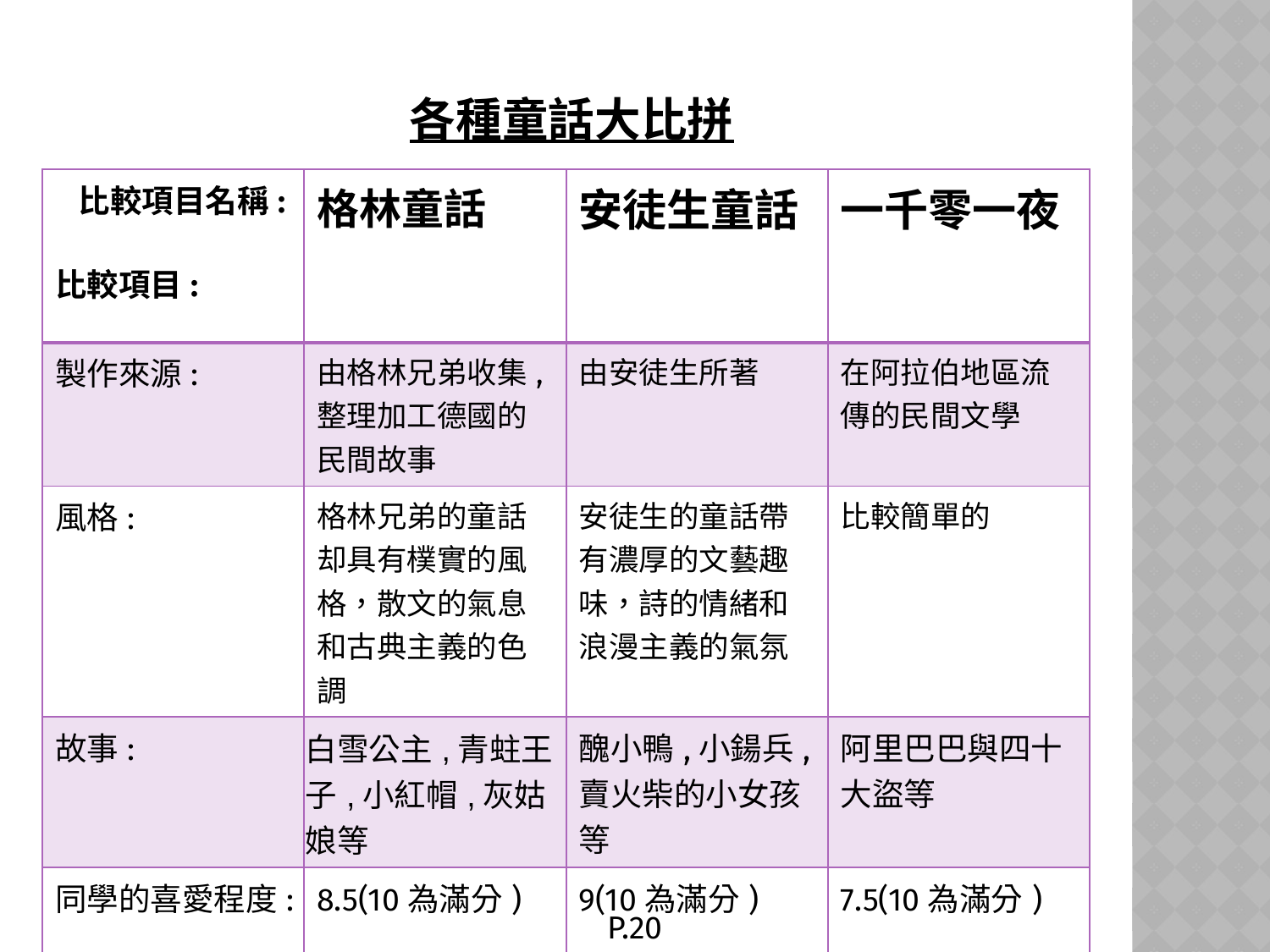

# 各種童話大比拼
| 比較項目名稱: 比較項目: | 格林童話 | 安徒生童話 | 一千零一夜 |
| --- | --- | --- | --- |
| 製作來源: | 由格林兄弟收集, 整理加工德國的民間故事 | 由安徒生所著 | 在阿拉伯地區流傳的民間文學 |
| 風格: | 格林兄弟的童話却具有樸實的風格，散文的氣息和古典主義的色調 | 安徒生的童話帶有濃厚的文藝趣味，詩的情緒和浪漫主義的氣氛 | 比較簡單的 |
| 故事: | 白雪公主,青蛀王子,小紅帽,灰姑娘等 | 醜小鴨,小鍚兵,賣火柴的小女孩等 | 阿里巴巴與四十大盜等 |
| 同學的喜愛程度: | 8.5(10為滿分) | 9(10為滿分) | 7.5(10為滿分) |
P.20